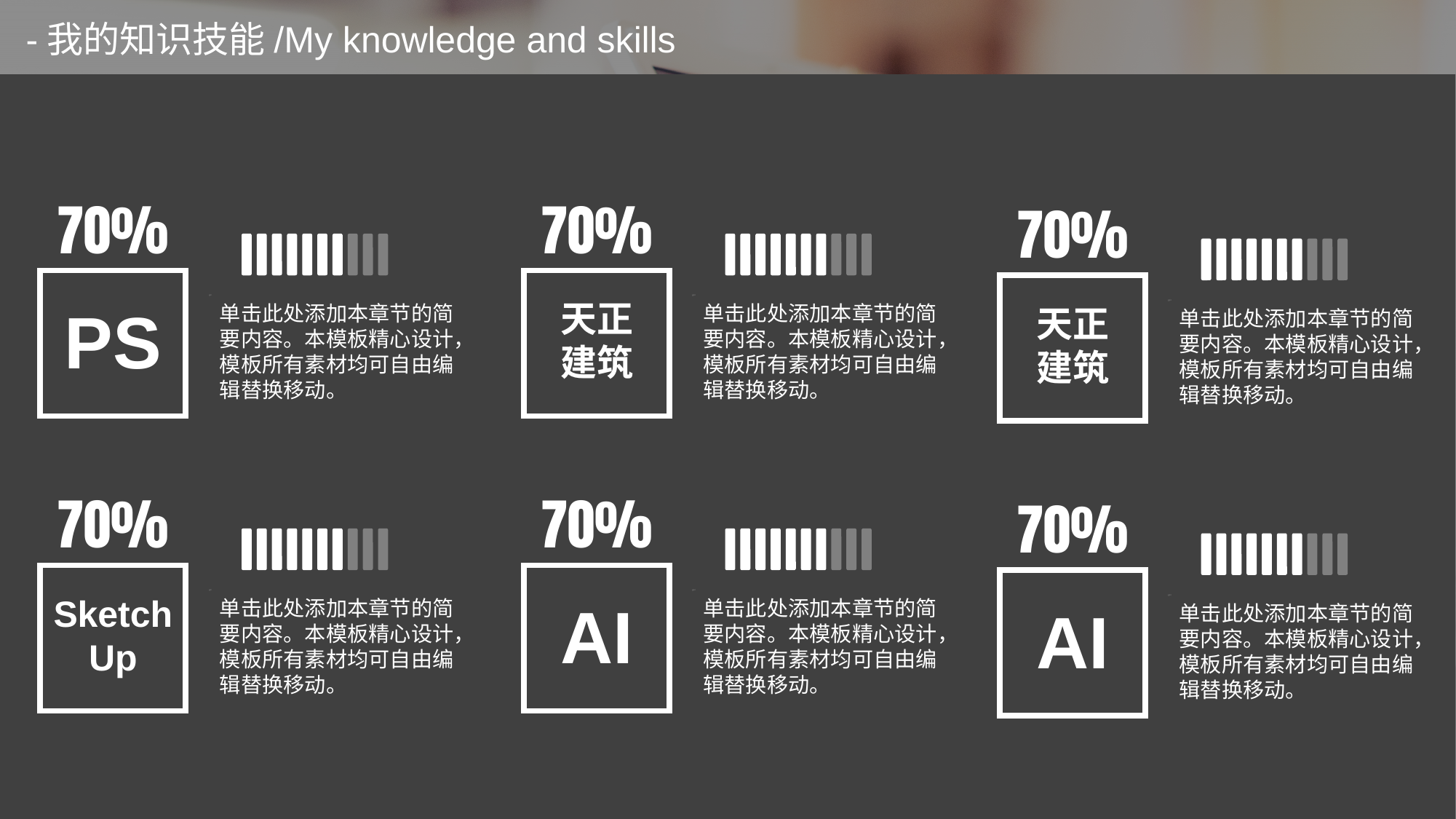

-我的知识技能/My knowledge and skills
70%
70%
70%

PS
天正
建筑
单击此处添加本章节的简要内容。本模板精心设计，模板所有素材均可自由编辑替换移动。
单击此处添加本章节的简要内容。本模板精心设计，模板所有素材均可自由编辑替换移动。
天正
建筑
单击此处添加本章节的简要内容。本模板精心设计，模板所有素材均可自由编辑替换移动。
70%
70%
70%

Sketch Up
AI
单击此处添加本章节的简要内容。本模板精心设计，模板所有素材均可自由编辑替换移动。
单击此处添加本章节的简要内容。本模板精心设计，模板所有素材均可自由编辑替换移动。
AI
单击此处添加本章节的简要内容。本模板精心设计，模板所有素材均可自由编辑替换移动。